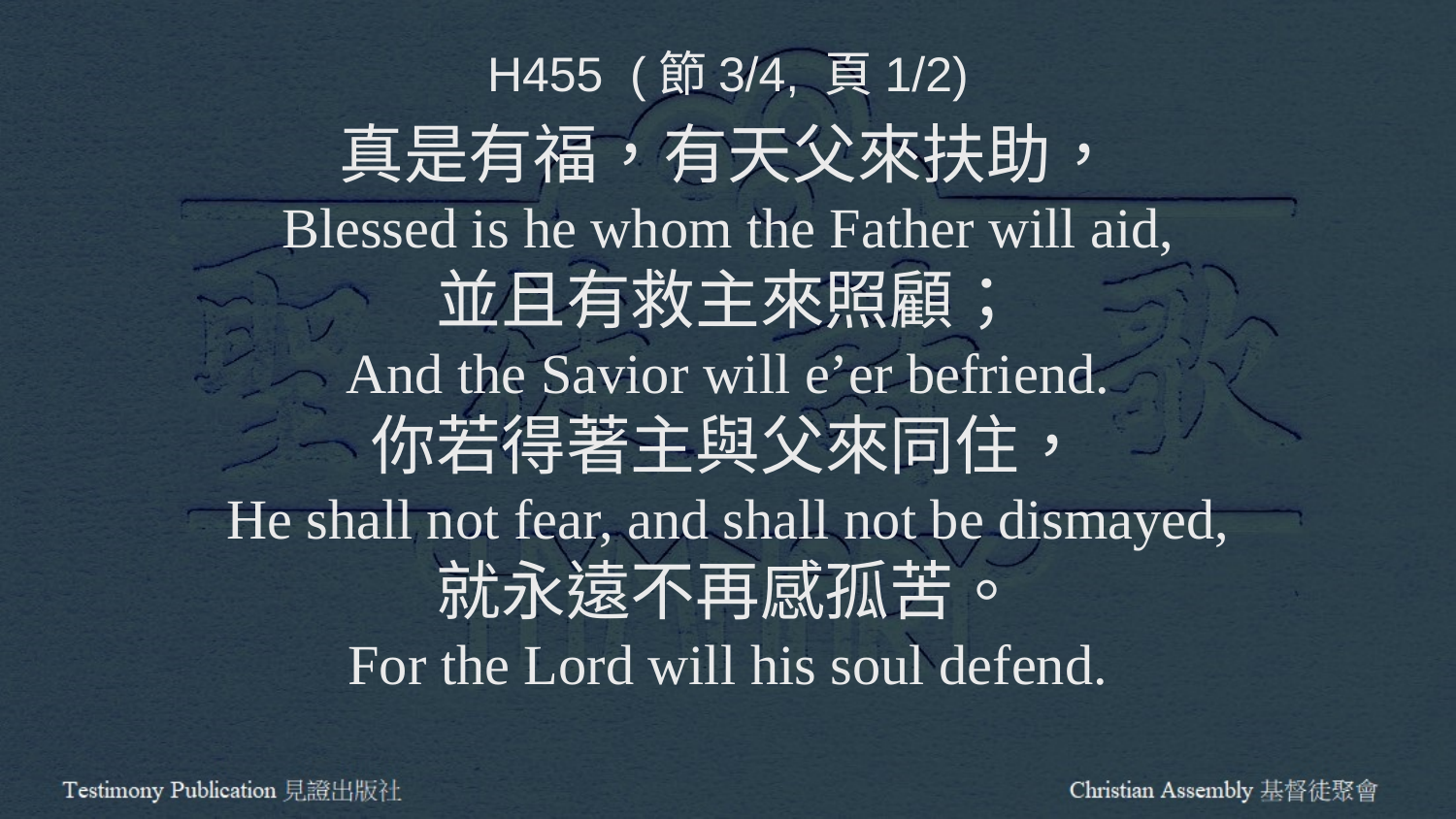

H455  (節3/4, 頁1/2)
真是有福，有天父來扶助，
Blessed is he whom the Father will aid,
並且有救主來照顧；
And the Savior will e’er befriend.
你若得著主與父來同住，
He shall not fear, and shall not be dismayed,
就永遠不再感孤苦。
For the Lord will his soul defend.